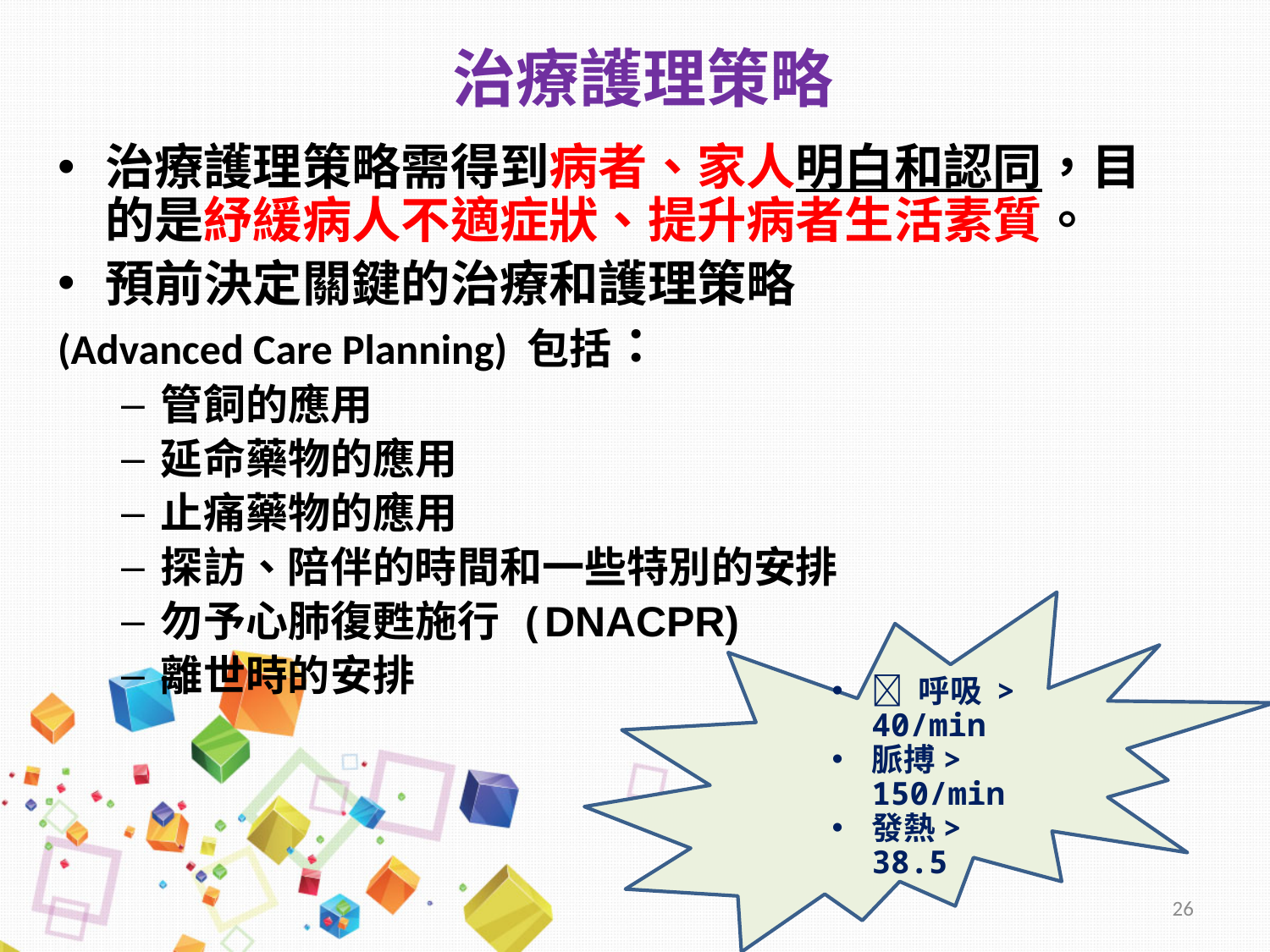

# 治療護理策略
治療護理策略需得到病者、家人明白和認同，目的是紓緩病人不適症狀、提升病者生活素質。
預前決定關鍵的治療和護理策略
(Advanced Care Planning) 包括：
管飼的應用
延命藥物的應用
止痛藥物的應用
探訪、陪伴的時間和一些特別的安排
勿予心肺復甦施行 (DNACPR)
離世時的安排
↑ 呼吸 > 40/min
脈搏> 150/min
發熱> 38.5
26